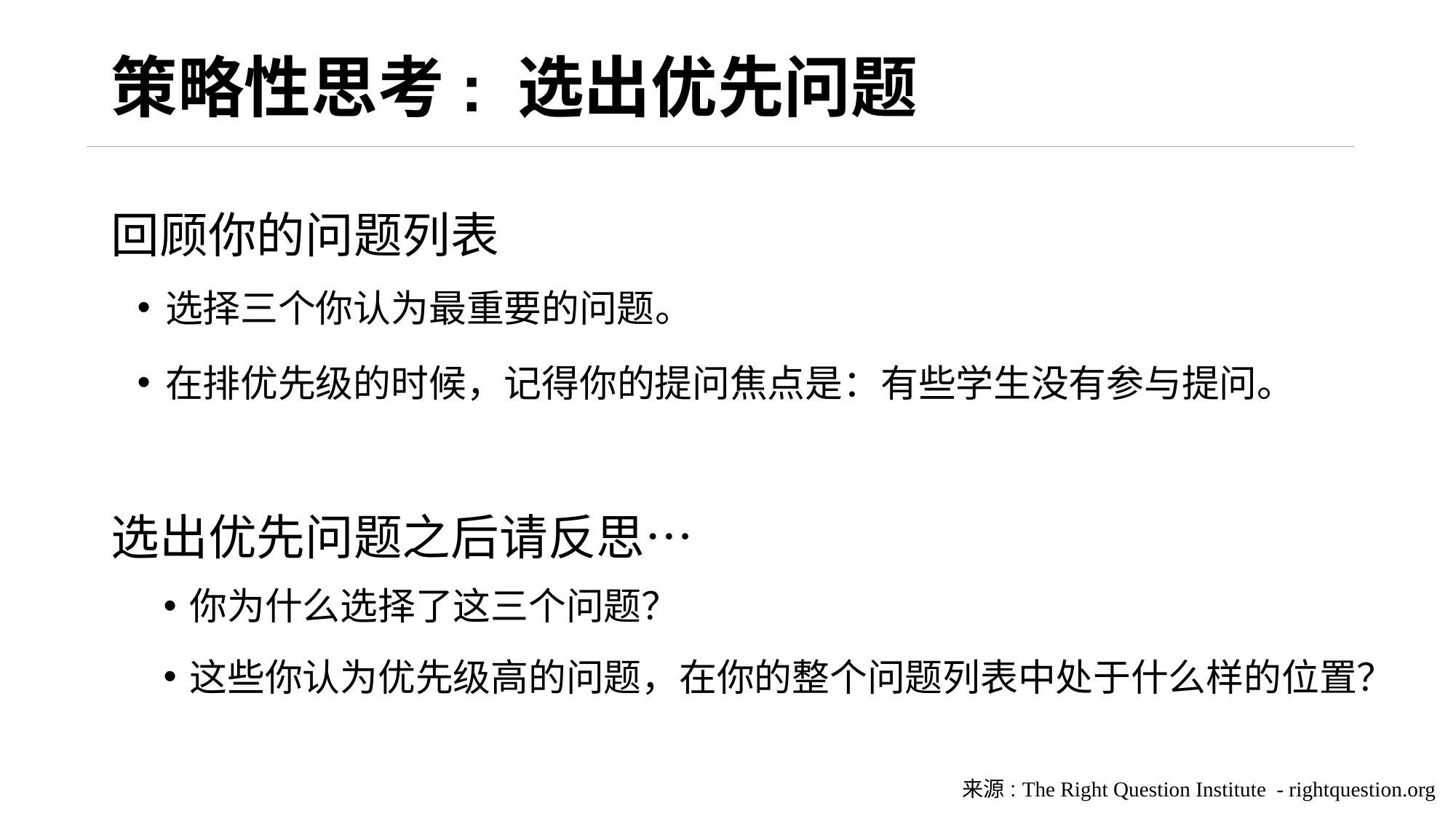

# 策略性思考: 选出优先问题
回顾你的问题列表
 选择三个你认为最重要的问题。
 在排优先级的时候，记得你的提问焦点是：有些学生没有参与提问。

选出优先问题之后请反思…
你为什么选择了这三个问题？
这些你认为优先级高的问题，在你的整个问题列表中处于什么样的位置？